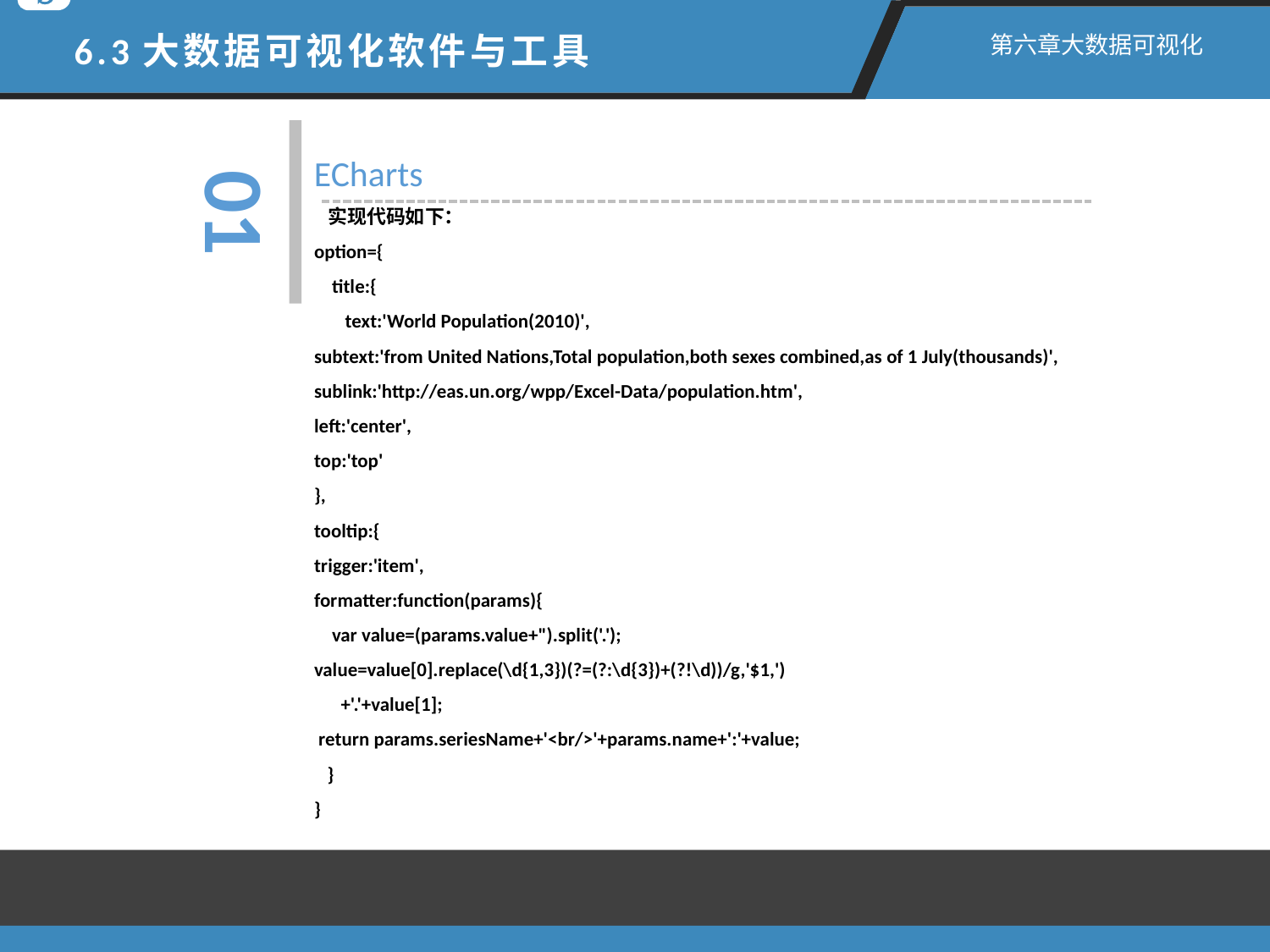

6.3大数据可视化软件与工具
第六章大数据可视化

01
ECharts
  实现代码如下：
option={
    title:{
       text:'World Population(2010)',
subtext:'from United Nations,Total population,both sexes combined,as of 1 July(thousands)',
sublink:'http://eas.un.org/wpp/Excel-Data/population.htm',
left:'center',
top:'top'
},
tooltip:{
trigger:'item',
formatter:function(params){
    var value=(params.value+").split('.');
value=value[0].replace(\d{1,3})(?=(?:\d{3})+(?!\d))/g,'$1,')
      +'.'+value[1];
 return params.seriesName+'<br/>'+params.name+':'+value;
   }
}